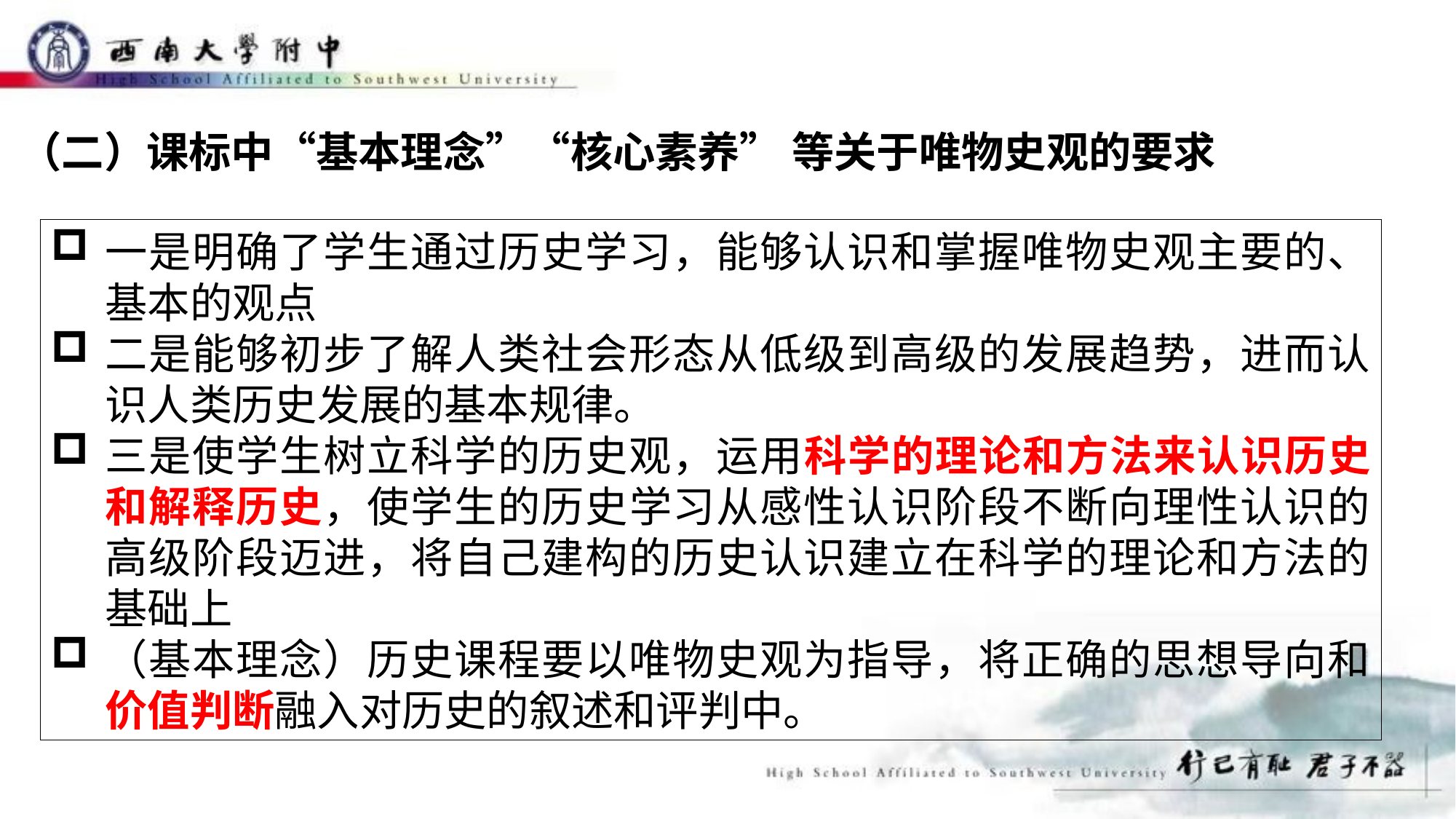

（二）课标中“基本理念”“核心素养” 等关于唯物史观的要求
一是明确了学生通过历史学习，能够认识和掌握唯物史观主要的、基本的观点
二是能够初步了解人类社会形态从低级到高级的发展趋势，进而认识人类历史发展的基本规律。
三是使学生树立科学的历史观，运用科学的理论和方法来认识历史和解释历史，使学生的历史学习从感性认识阶段不断向理性认识的高级阶段迈进，将自己建构的历史认识建立在科学的理论和方法的基础上
（基本理念）历史课程要以唯物史观为指导，将正确的思想导向和价值判断融入对历史的叙述和评判中。